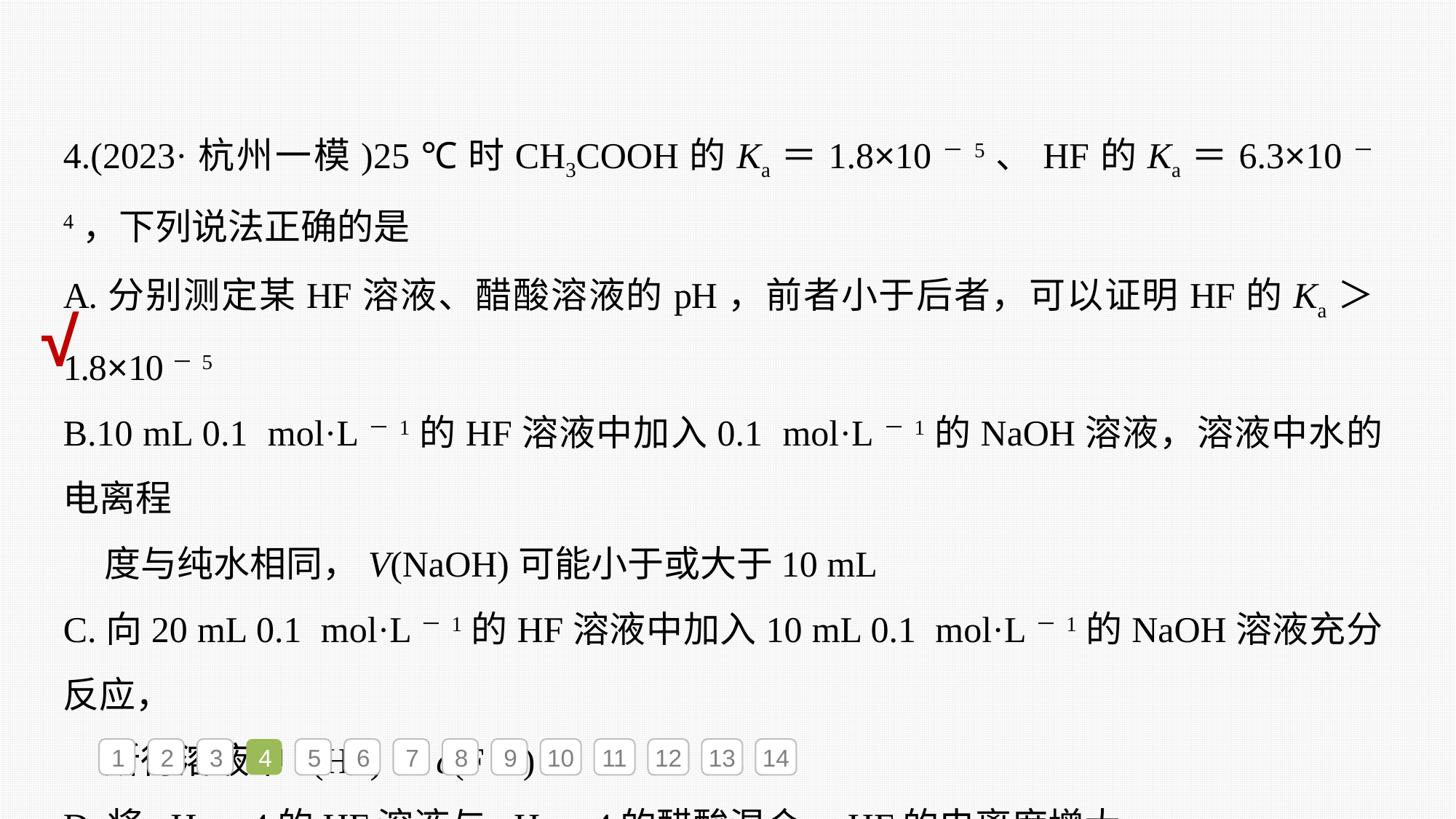

4.(2023·杭州一模)25 ℃时CH3COOH的Ka＝1.8×10－5、HF的Ka＝6.3×10－4，下列说法正确的是
A.分别测定某HF溶液、醋酸溶液的pH，前者小于后者，可以证明HF的Ka＞1.8×10－5
B.10 mL 0.1  mol·L－1的HF溶液中加入0.1  mol·L－1的NaOH溶液，溶液中水的电离程
    度与纯水相同，V(NaOH)可能小于或大于10 mL
C.向20 mL 0.1  mol·L－1的HF溶液中加入10 mL 0.1  mol·L－1的NaOH溶液充分反应，
    所得溶液中c(HF)＞c(F－)
D.将pH＝4的HF溶液与pH＝4的醋酸混合，HF的电离度增大
√
1
2
3
4
5
6
7
8
9
10
11
12
13
14